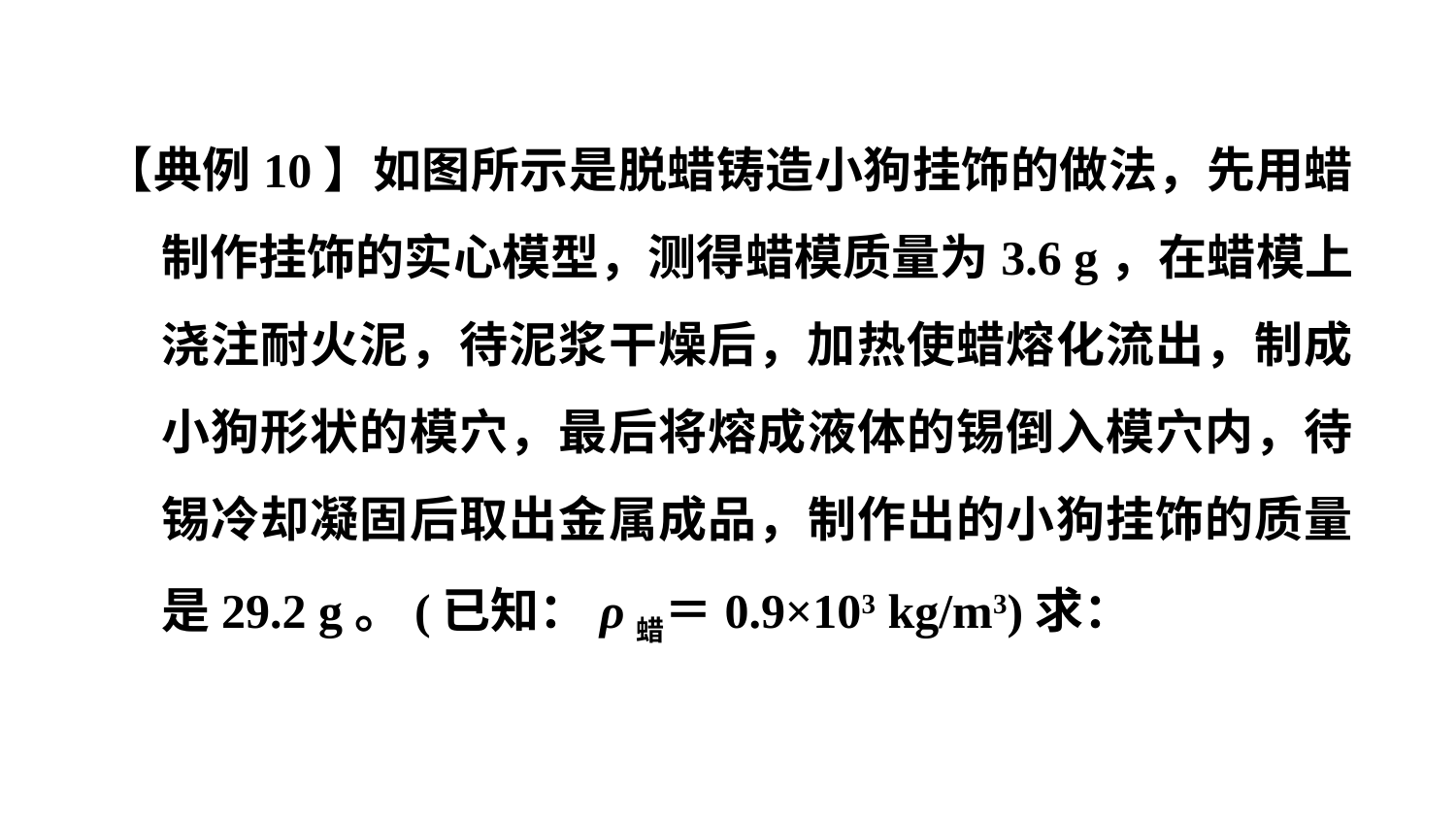

【典例10】如图所示是脱蜡铸造小狗挂饰的做法，先用蜡制作挂饰的实心模型，测得蜡模质量为3.6 g，在蜡模上浇注耐火泥，待泥浆干燥后，加热使蜡熔化流出，制成小狗形状的模穴，最后将熔成液体的锡倒入模穴内，待锡冷却凝固后取出金属成品，制作出的小狗挂饰的质量是29.2 g。(已知：ρ蜡＝0.9×103 kg/m3)求：